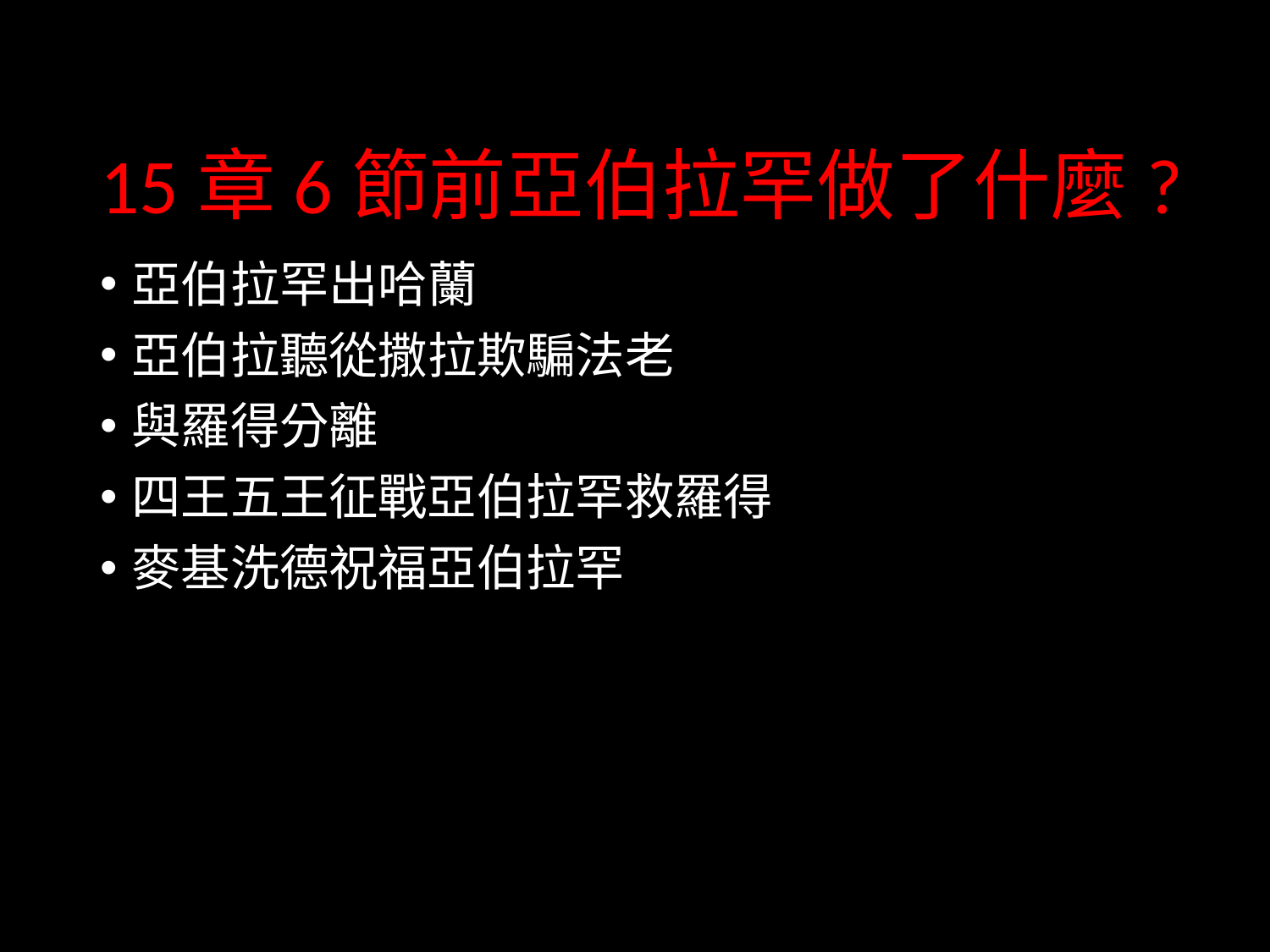

# 15章6節前亞伯拉罕做了什麼?
亞伯拉罕出哈蘭
亞伯拉聽從撒拉欺騙法老
與羅得分離
四王五王征戰亞伯拉罕救羅得
麥基洗德祝福亞伯拉罕